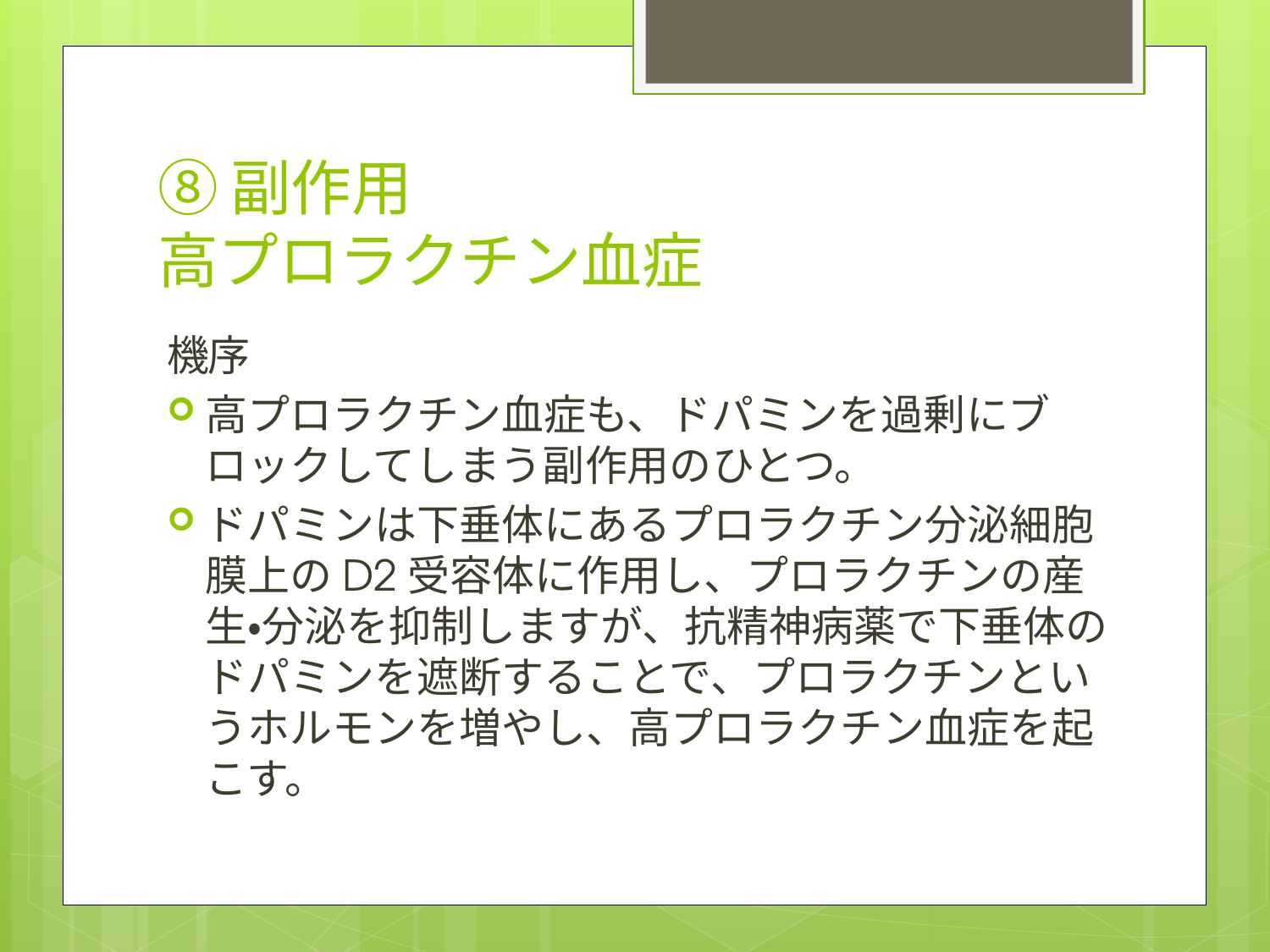

# ⑧副作用 高プロラクチン血症
機序
高プロラクチン血症も、ドパミンを過剰にブロックしてしまう副作用のひとつ。
ドパミンは下垂体にあるプロラクチン分泌細胞膜上のD2受容体に作用し、プロラクチンの産生・分泌を抑制しますが、抗精神病薬で下垂体のドパミンを遮断することで、プロラクチンというホルモンを増やし、高プロラクチン血症を起こす。